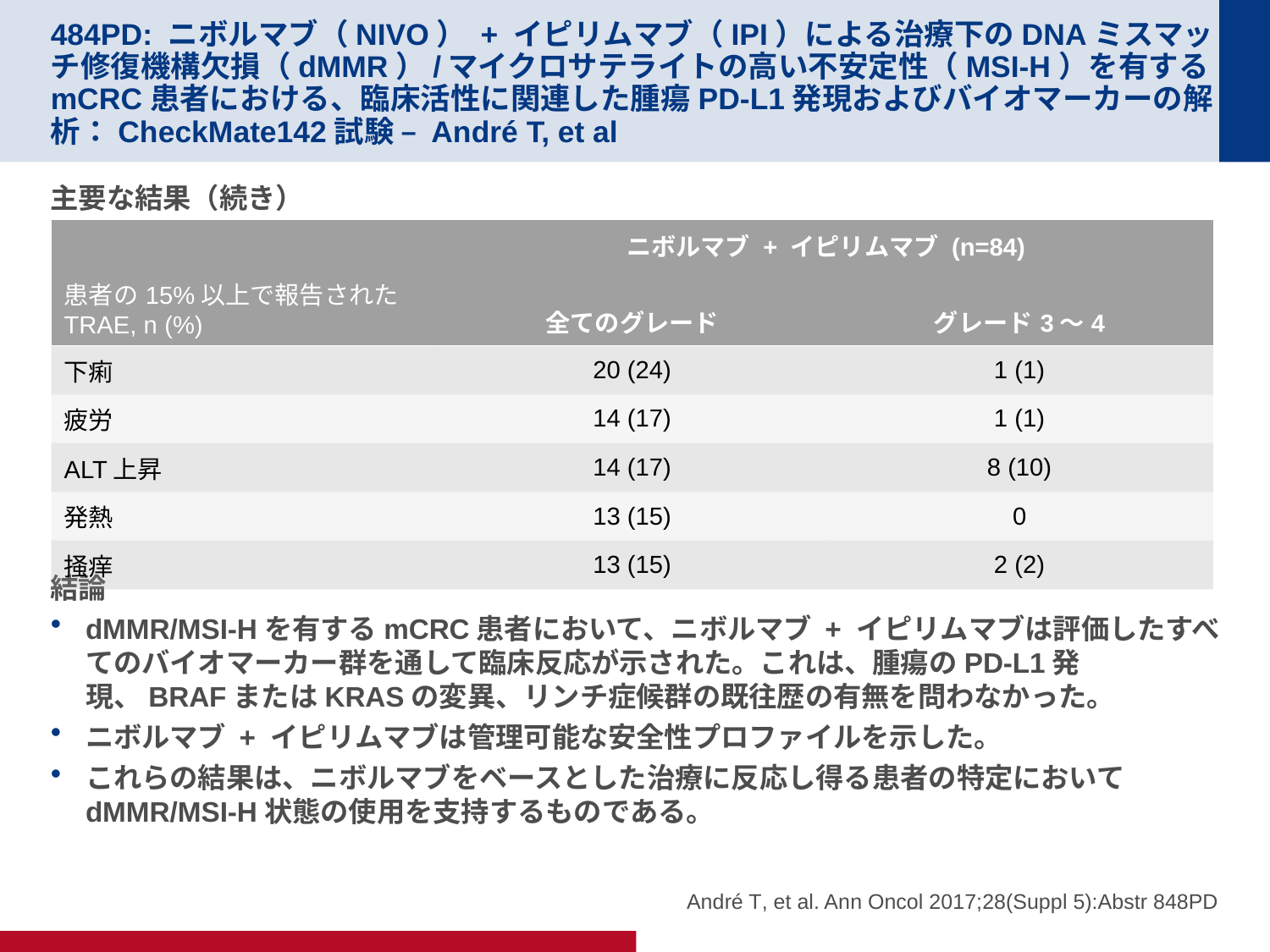

# 484PD: ニボルマブ（NIVO） + イピリムマブ（IPI）による治療下のDNAミスマッチ修復機構欠損（dMMR）/マイクロサテライトの高い不安定性（MSI-H）を有するmCRC患者における、臨床活性に関連した腫瘍PD-L1発現およびバイオマーカーの解析：CheckMate142試験 – André T, et al
主要な結果（続き）
結論
dMMR/MSI-Hを有するmCRC患者において、ニボルマブ + イピリムマブは評価したすべてのバイオマーカー群を通して臨床反応が示された。これは、腫瘍のPD-L1発現、BRAFまたはKRASの変異、リンチ症候群の既往歴の有無を問わなかった。
ニボルマブ + イピリムマブは管理可能な安全性プロファイルを示した。
これらの結果は、ニボルマブをベースとした治療に反応し得る患者の特定においてdMMR/MSI-H状態の使用を支持するものである。

| 患者の15%以上で報告されたTRAE, n (%) | ニボルマブ + イピリムマブ (n=84) |  |
| --- | --- | --- |
|  | 全てのグレード | グレード3～4 |
| 下痢 | 20 (24) | 1 (1) |
| 疲労 | 14 (17) | 1 (1) |
| ALT上昇 | 14 (17) | 8 (10) |
| 発熱 | 13 (15) | 0 |
| 掻痒 | 13 (15) | 2 (2) |
André T, et al. Ann Oncol 2017;28(Suppl 5):Abstr 848PD